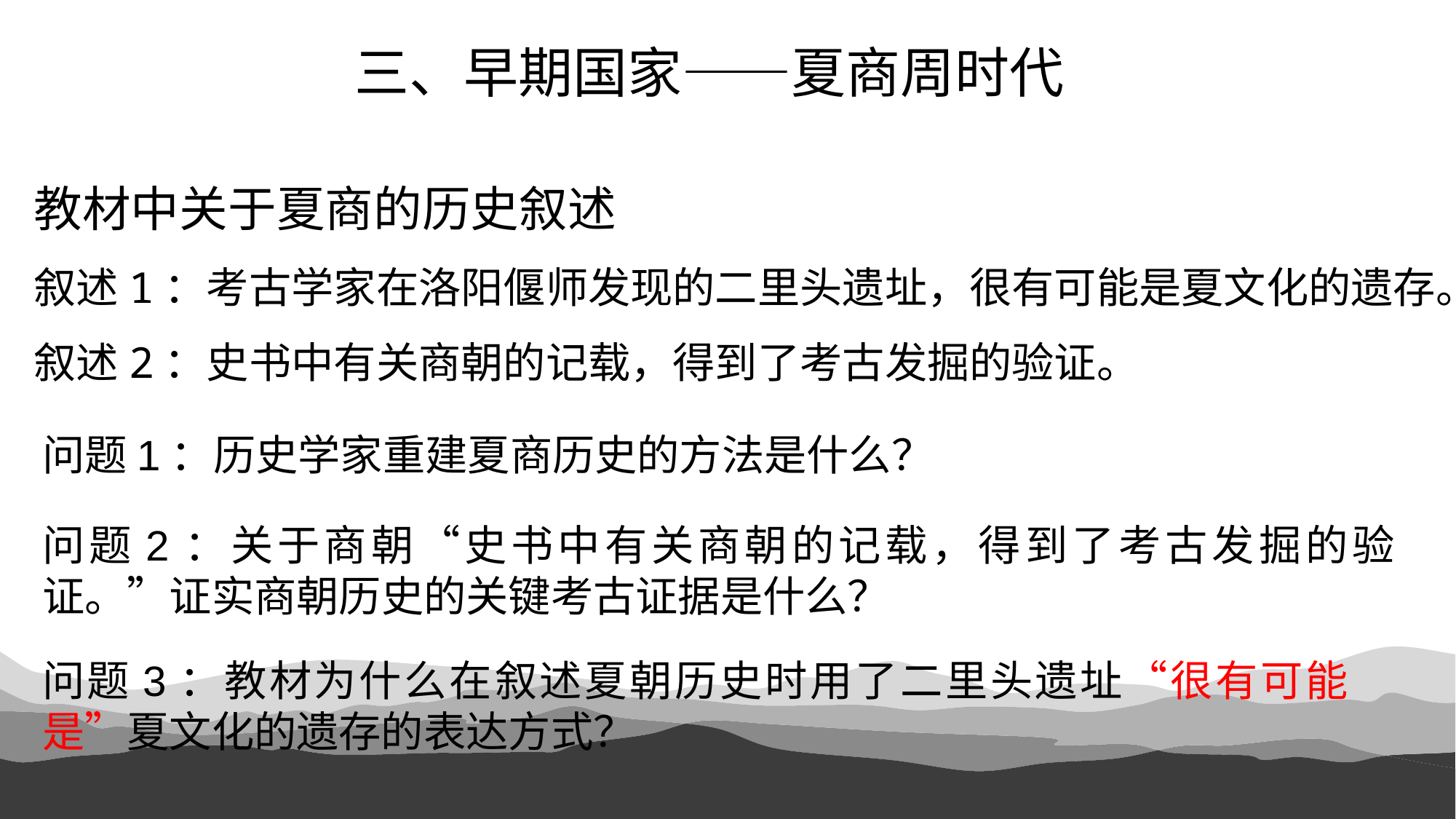

三、早期国家——夏商周时代
教材中关于夏商的历史叙述
叙述1：考古学家在洛阳偃师发现的二里头遗址，很有可能是夏文化的遗存。
叙述2：史书中有关商朝的记载，得到了考古发掘的验证。
问题1：历史学家重建夏商历史的方法是什么？
问题2：关于商朝“史书中有关商朝的记载，得到了考古发掘的验证。”证实商朝历史的关键考古证据是什么？
问题3：教材为什么在叙述夏朝历史时用了二里头遗址“很有可能是”夏文化的遗存的表达方式？